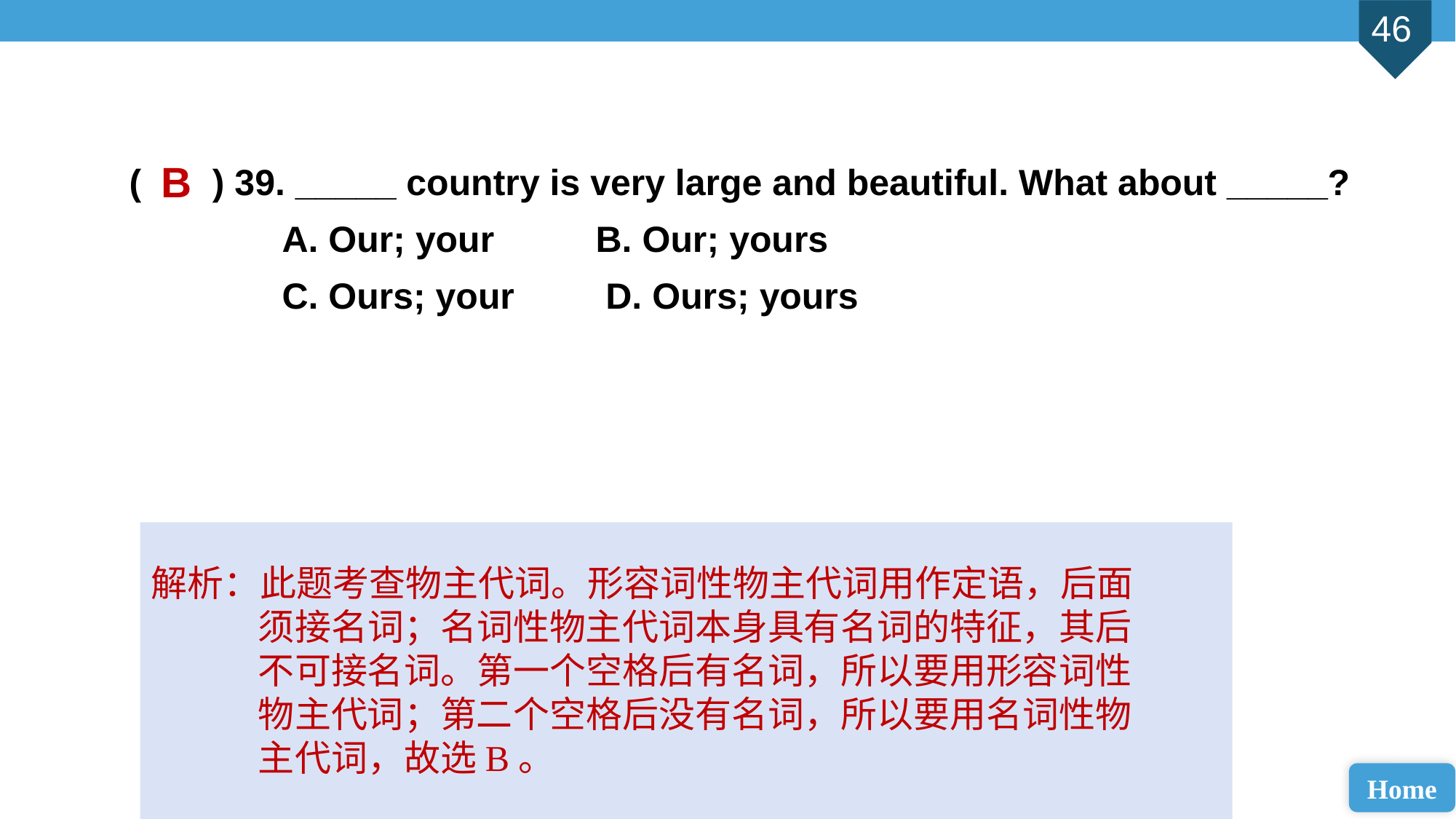

(       ) 39. _____ country is very large and beautiful. What about _____?
               A. Our; your          B. Our; yours
               C. Ours; your         D. Ours; yours
B

解析：此题考查物主代词。形容词性物主代词用作定语，后面须接名词；名词性物主代词本身具有名词的特征，其后不可接名词。第一个空格后有名词，所以要用形容词性物主代词；第二个空格后没有名词，所以要用名词性物主代词，故选B。